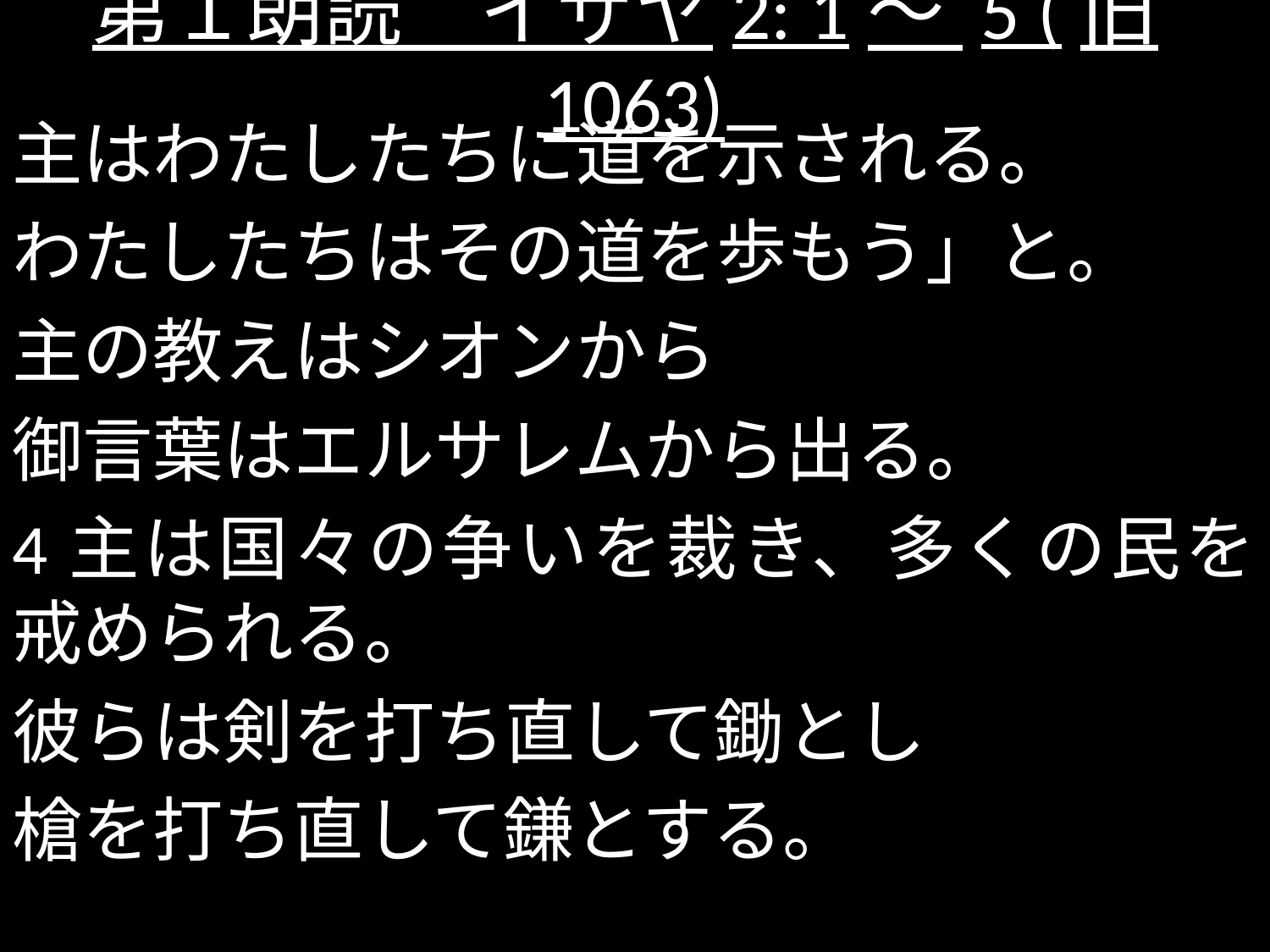

# 第１朗読　イザヤ2: 1～ 5 (旧1063)
主はわたしたちに道を示される。
わたしたちはその道を歩もう」と。
主の教えはシオンから
御言葉はエルサレムから出る。
4主は国々の争いを裁き、多くの民を戒められる。
彼らは剣を打ち直して鋤とし
槍を打ち直して鎌とする。